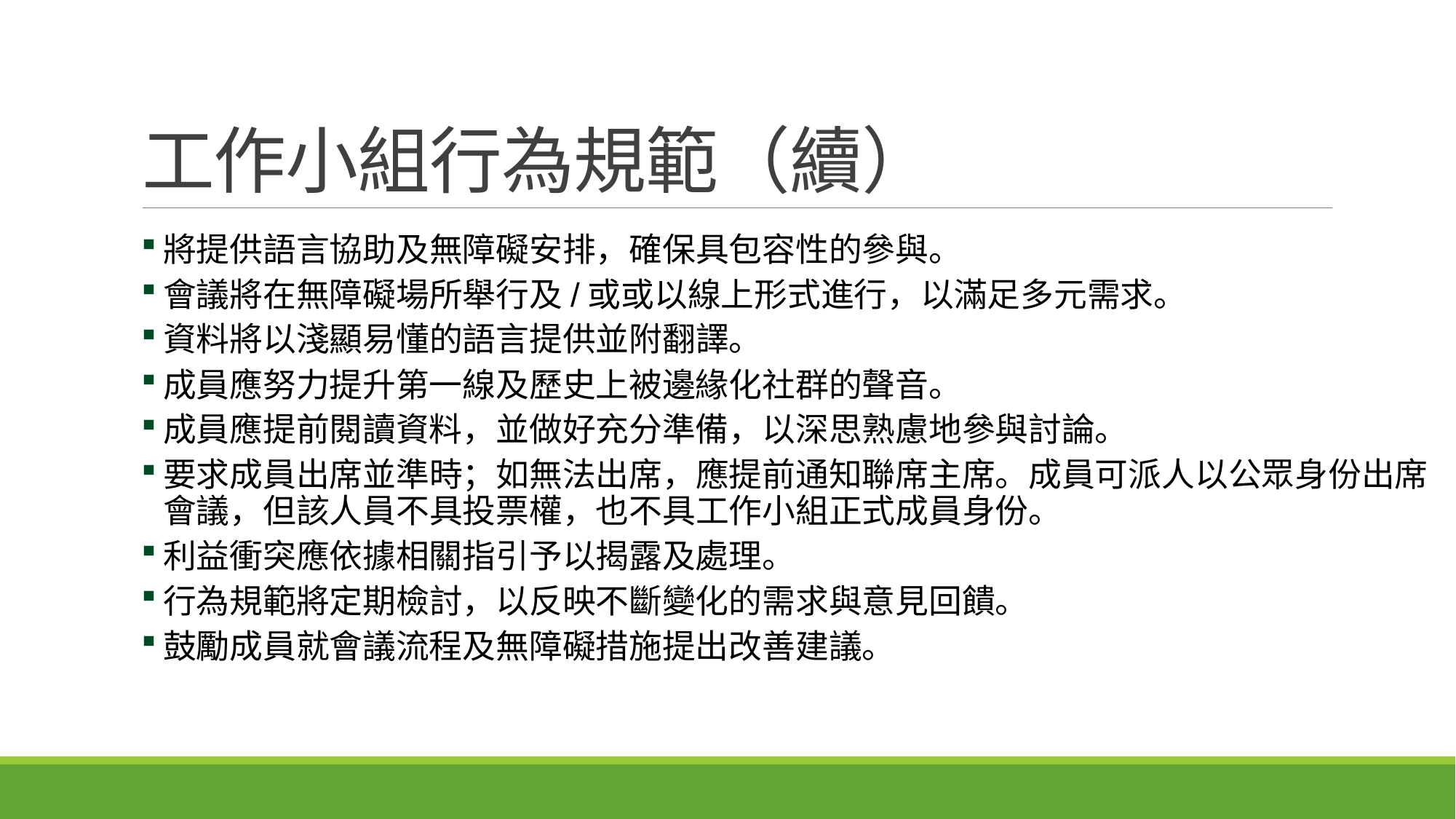

# 工作小組行為規範（續）
將提供語言協助及無障礙安排，確保具包容性的參與。
會議將在無障礙場所舉行及/或或以線上形式進行，以滿足多元需求。
資料將以淺顯易懂的語言提供並附翻譯。
成員應努力提升第一線及歷史上被邊緣化社群的聲音。
成員應提前閱讀資料，並做好充分準備，以深思熟慮地參與討論。
要求成員出席並準時；如無法出席，應提前通知聯席主席。成員可派人以公眾身份出席會議，但該人員不具投票權，也不具工作小組正式成員身份。
利益衝突應依據相關指引予以揭露及處理。
行為規範將定期檢討，以反映不斷變化的需求與意見回饋。
鼓勵成員就會議流程及無障礙措施提出改善建議。